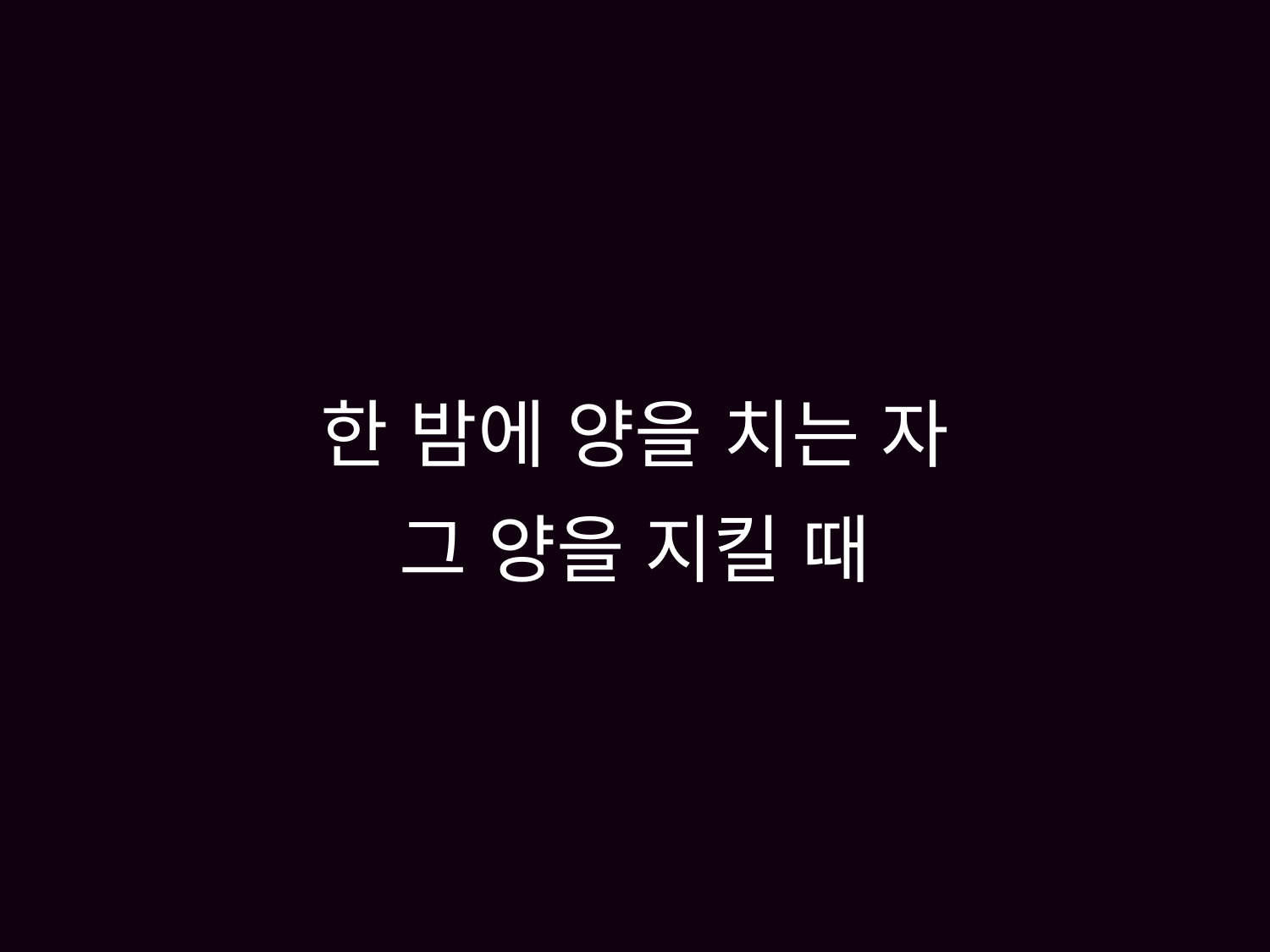

# 한 밤에 양을 치는 자 그 양을 지킬 때